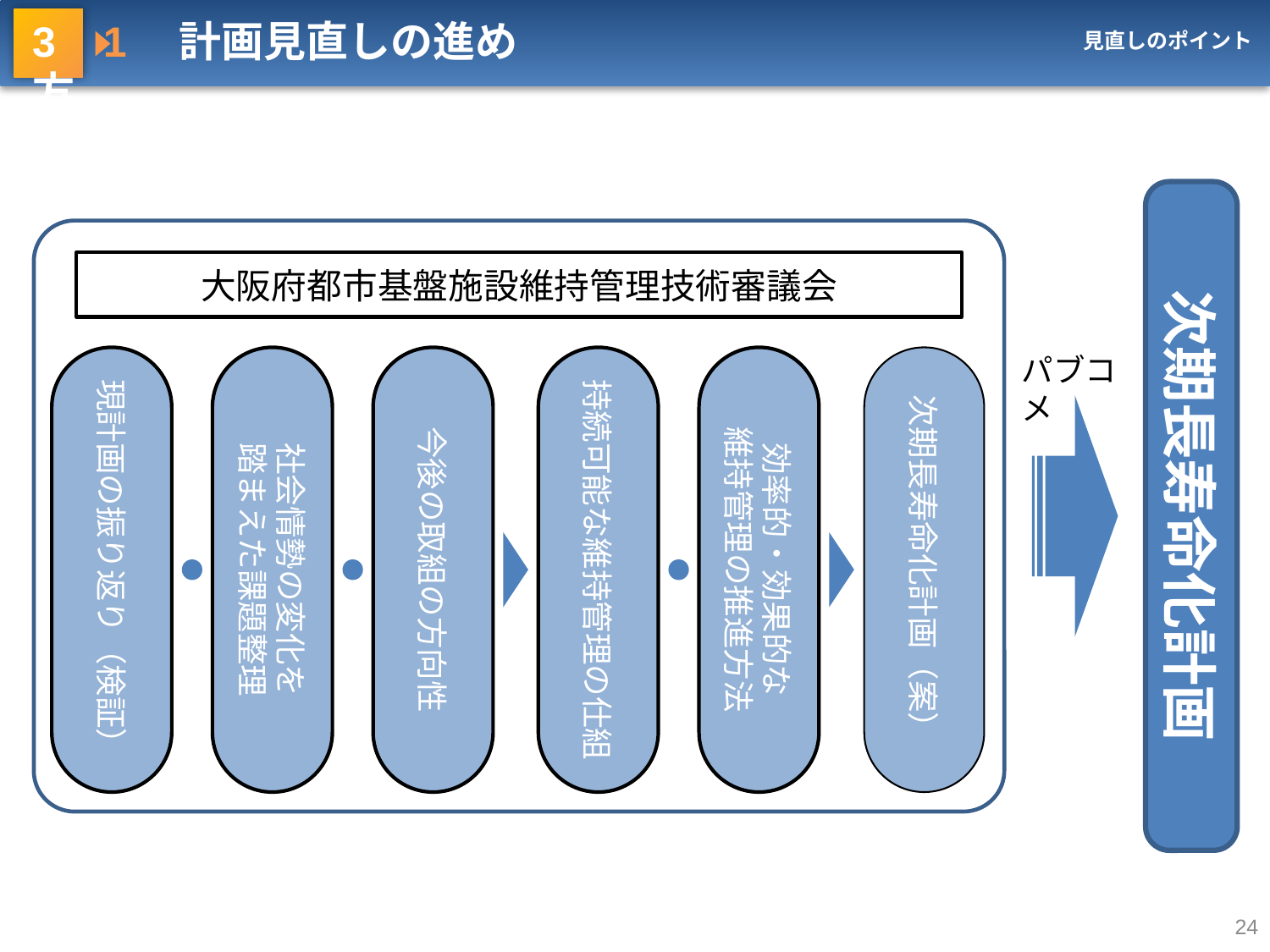

3    1　計画見直しの進め方
見直しのポイント

次期長寿命化計画

大阪府都市基盤施設維持管理技術審議会
現計画の振り返り（検証）
社会情勢の変化を
踏まえた課題整理
今後の取組の方向性
持続可能な維持管理の仕組
効率的・効果的な
維持管理の推進方法
次期長寿命化計画（案）

パブコメ

24